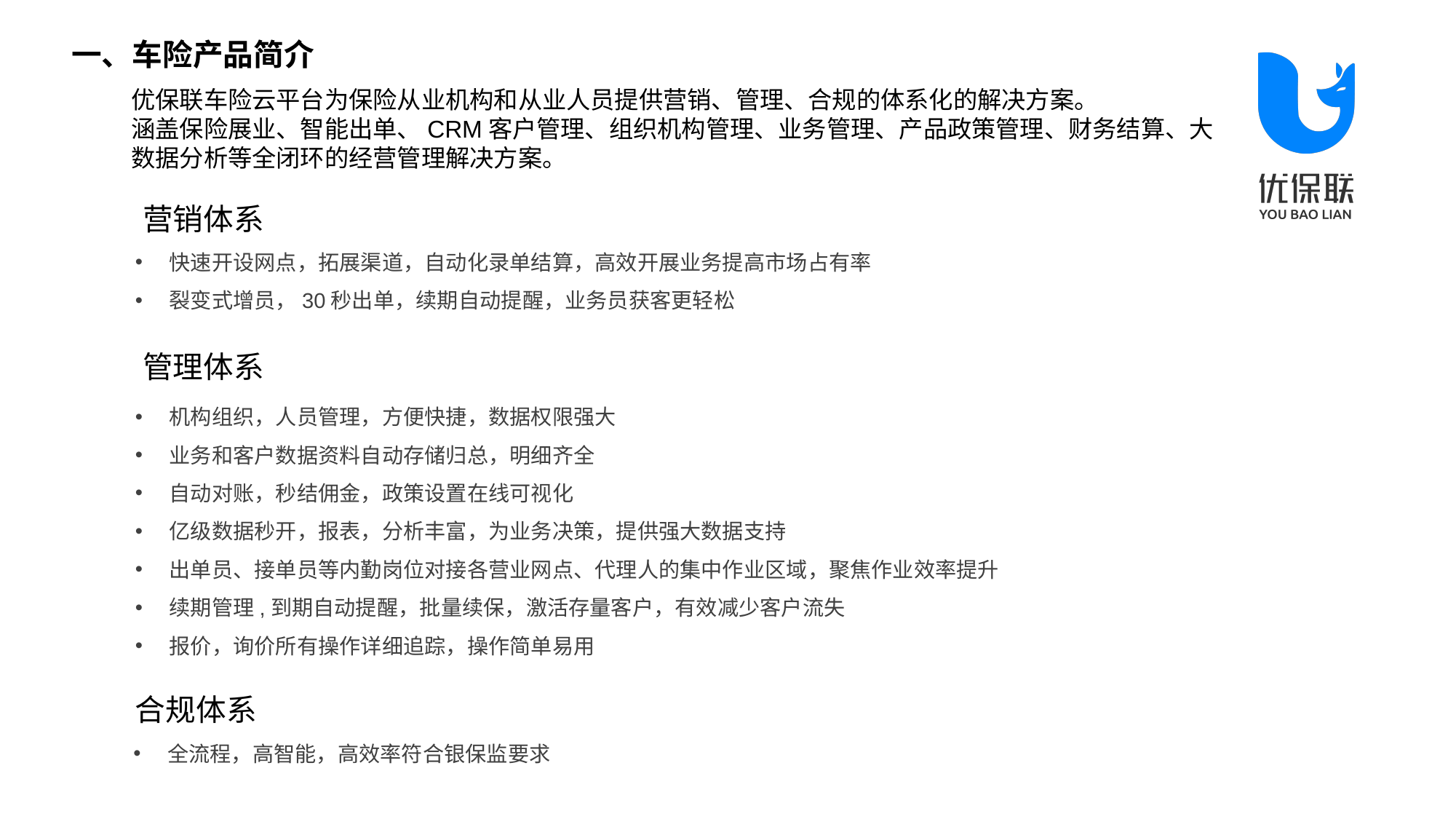

一、车险产品简介
优保联车险云平台为保险从业机构和从业人员提供营销、管理、合规的体系化的解决方案。
涵盖保险展业、智能出单、CRM客户管理、组织机构管理、业务管理、产品政策管理、财务结算、大数据分析等全闭环的经营管理解决方案。
营销体系
快速开设网点，拓展渠道，自动化录单结算，高效开展业务提高市场占有率
裂变式增员，30秒出单，续期自动提醒，业务员获客更轻松
管理体系
机构组织，人员管理，方便快捷，数据权限强大
业务和客户数据资料自动存储归总，明细齐全
自动对账，秒结佣金，政策设置在线可视化
亿级数据秒开，报表，分析丰富，为业务决策，提供强大数据支持
出单员、接单员等内勤岗位对接各营业网点、代理人的集中作业区域，聚焦作业效率提升
续期管理,到期自动提醒，批量续保，激活存量客户，有效减少客户流失
报价，询价所有操作详细追踪，操作简单易用
合规体系
全流程，高智能，高效率符合银保监要求